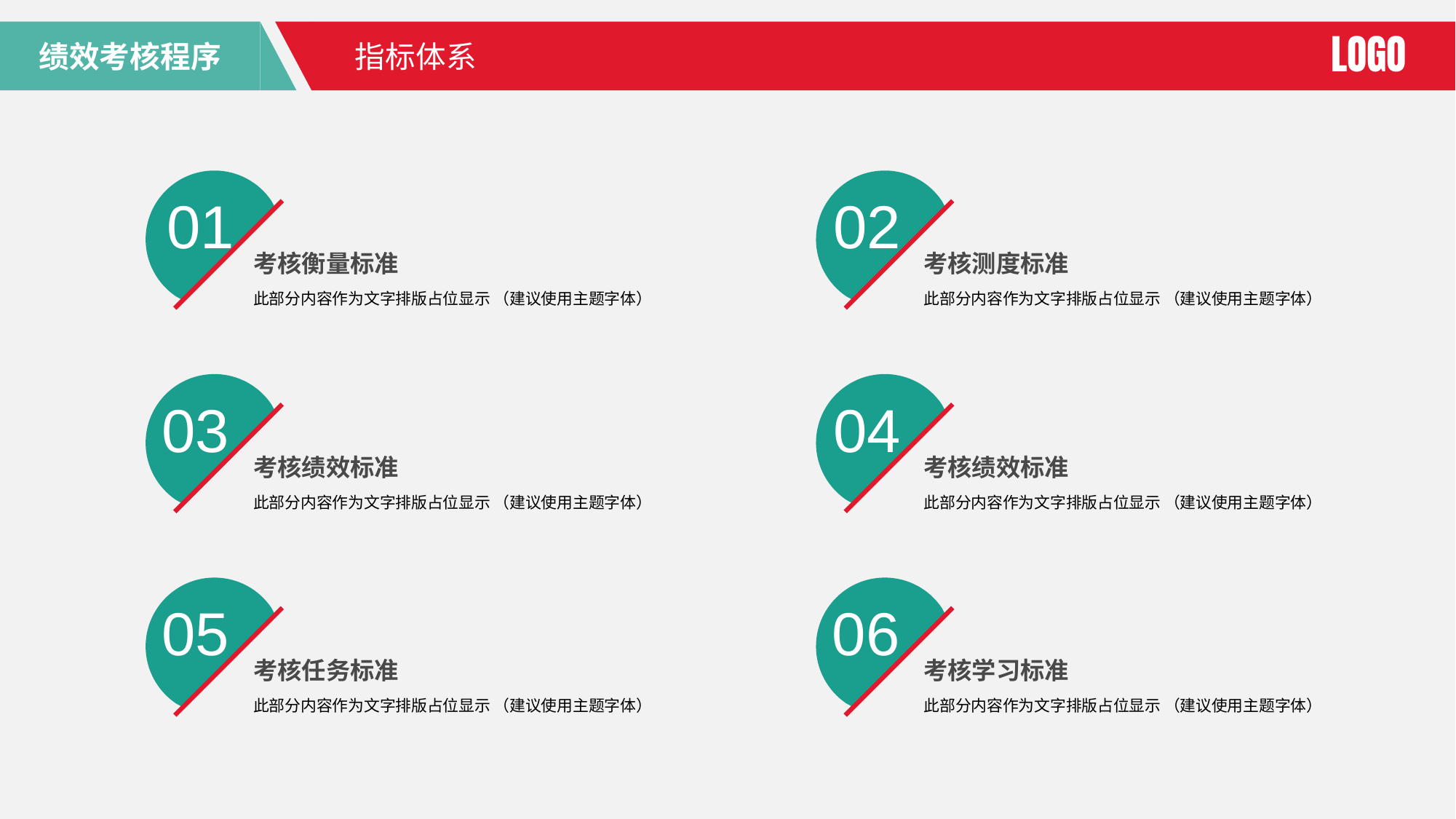

绩效考核程序

LOGO
指标体系

01
考核衡量标准
此部分内容作为文字排版占位显示 （建议使用主题字体）

02
考核测度标准
此部分内容作为文字排版占位显示 （建议使用主题字体）

03
考核绩效标准
此部分内容作为文字排版占位显示 （建议使用主题字体）

04
考核绩效标准
此部分内容作为文字排版占位显示 （建议使用主题字体）

05
考核任务标准
此部分内容作为文字排版占位显示 （建议使用主题字体）

06
考核学习标准
此部分内容作为文字排版占位显示 （建议使用主题字体）